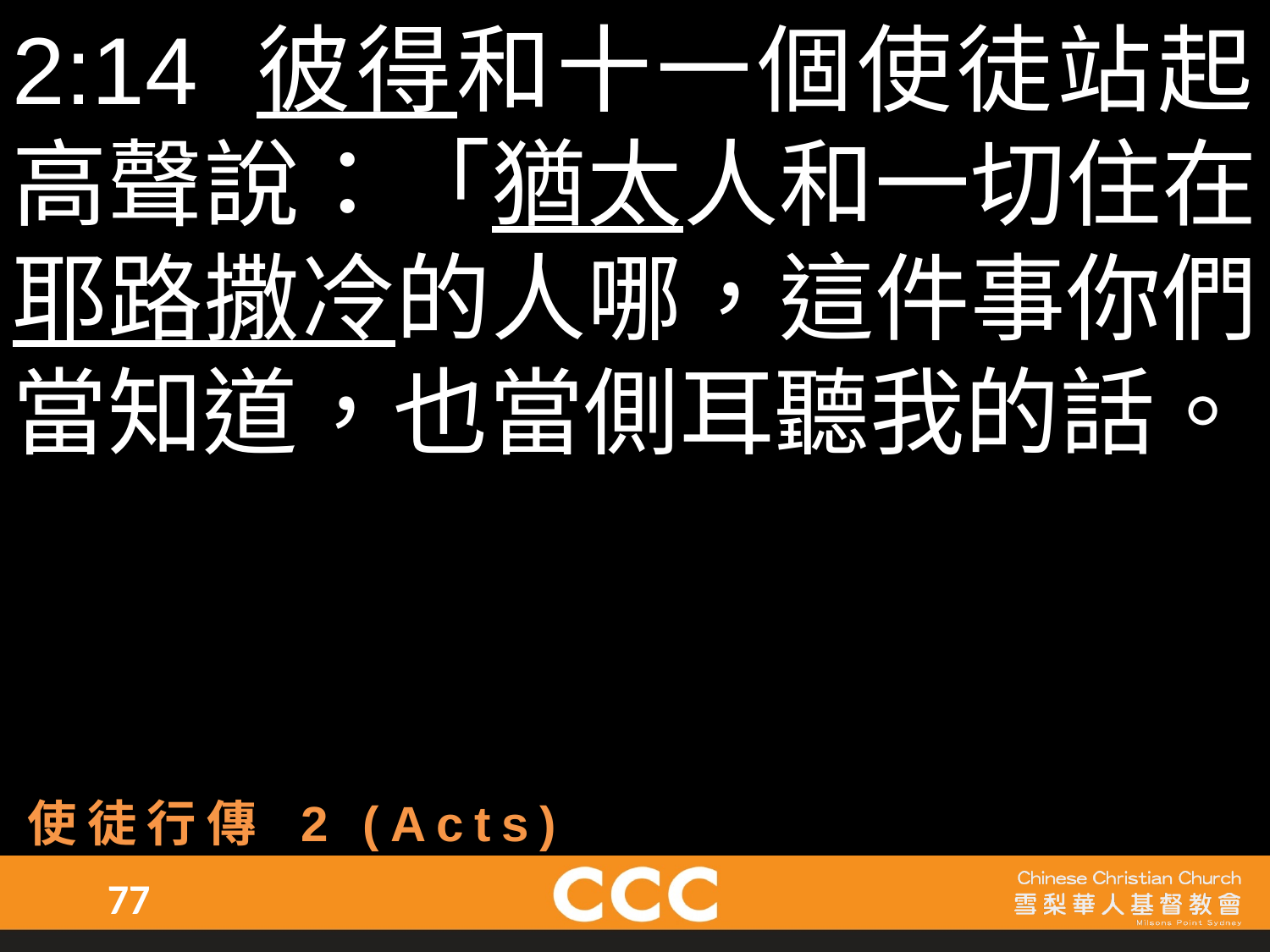

2:14 彼得和十一個使徒站起，高聲說：「猶太人和一切住在耶路撒冷的人哪，這件事你們當知道，也當側耳聽我的話。
使徒行傳 2 (Acts)
77